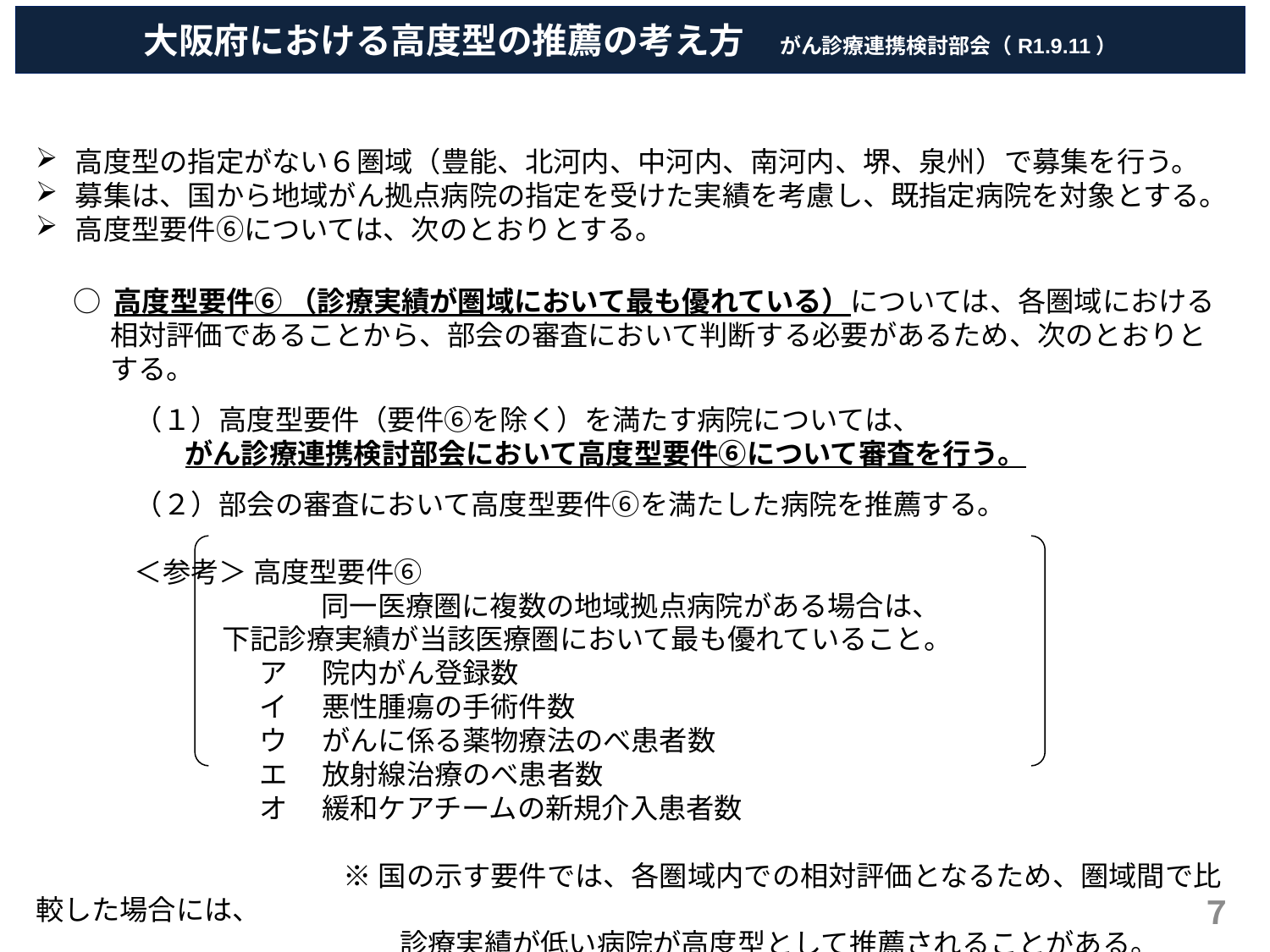

大阪府における高度型の推薦の考え方　がん診療連携検討部会（R1.9.11）
高度型の指定がない６圏域（豊能、北河内、中河内、南河内、堺、泉州）で募集を行う。
募集は、国から地域がん拠点病院の指定を受けた実績を考慮し、既指定病院を対象とする。
高度型要件⑥については、次のとおりとする。

○ 高度型要件⑥ （診療実績が圏域において最も優れている）については、各圏域における
相対評価であることから、部会の審査において判断する必要があるため、次のとおりとする。

（１）高度型要件（要件⑥を除く）を満たす病院については、
がん診療連携検討部会において高度型要件⑥について審査を行う。

（２）部会の審査において高度型要件⑥を満たした病院を推薦する。

＜参考＞ 高度型要件⑥
同一医療圏に複数の地域拠点病院がある場合は、
下記診療実績が当該医療圏において最も優れていること。
ア　 院内がん登録数
イ　 悪性腫瘍の手術件数
ウ　 がんに係る薬物療法のべ患者数
エ　 放射線治療のべ患者数
オ　 緩和ケアチームの新規介入患者数

　　　※ 国の示す要件では、各圏域内での相対評価となるため、圏域間で比較した場合には、
　　　　　診療実績が低い病院が高度型として推薦されることがある。

７